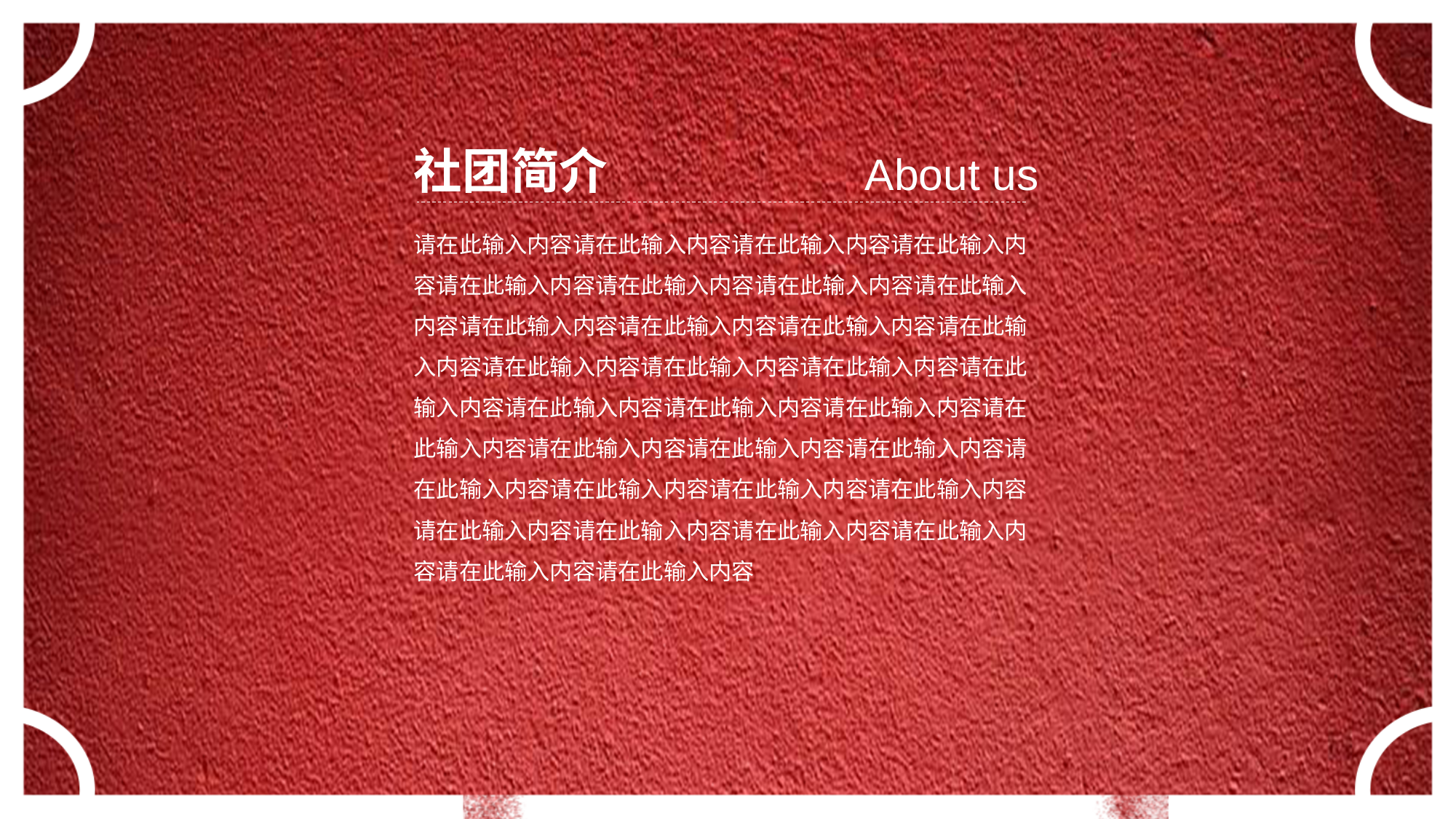

社团简介
About us
请在此输入内容请在此输入内容请在此输入内容请在此输入内容请在此输入内容请在此输入内容请在此输入内容请在此输入内容请在此输入内容请在此输入内容请在此输入内容请在此输入内容请在此输入内容请在此输入内容请在此输入内容请在此输入内容请在此输入内容请在此输入内容请在此输入内容请在此输入内容请在此输入内容请在此输入内容请在此输入内容请在此输入内容请在此输入内容请在此输入内容请在此输入内容
请在此输入内容请在此输入内容请在此输入内容请在此输入内容请在此输入内容请在此输入内容